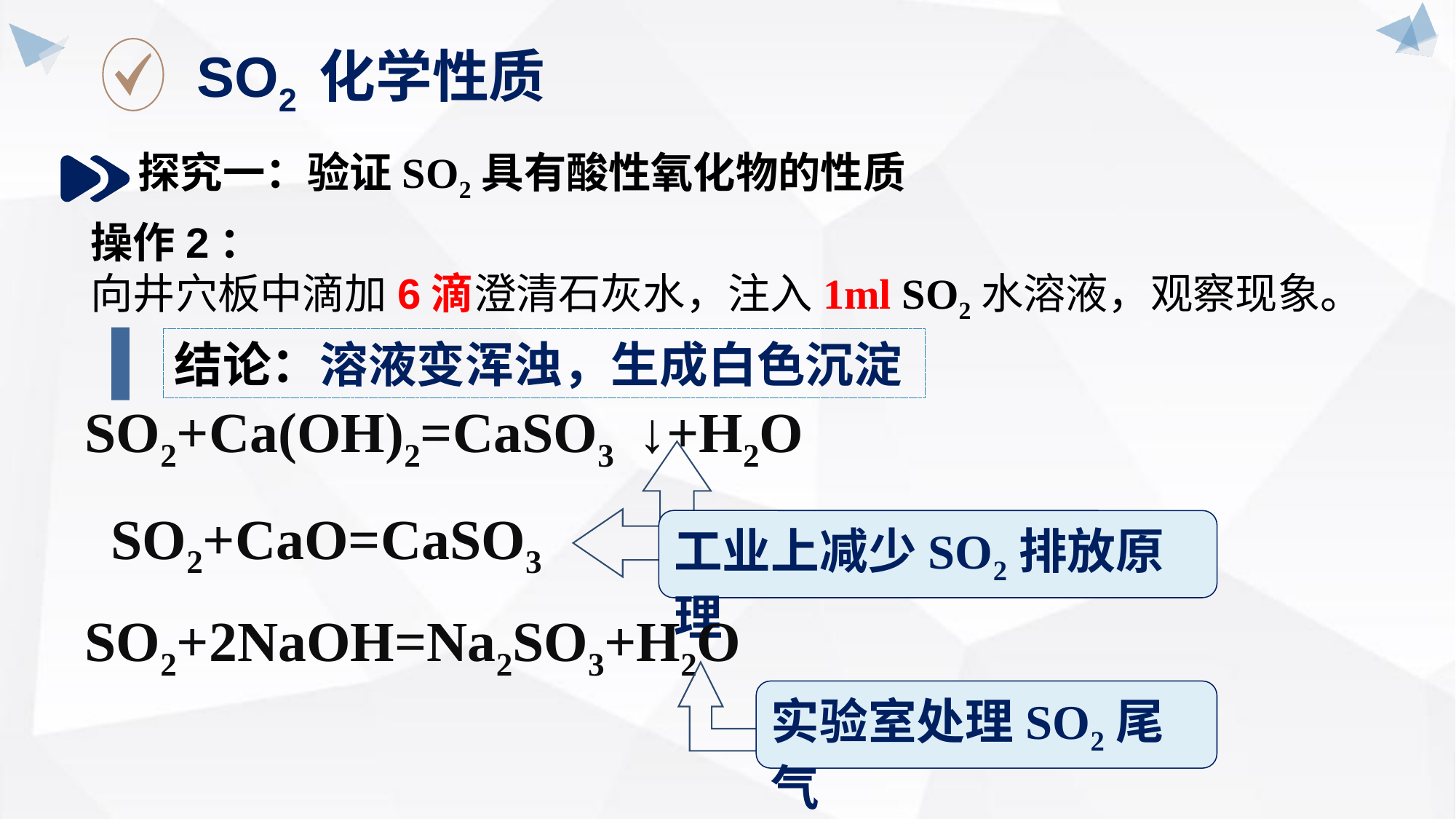

SO2 化学性质

探究一：验证SO2具有酸性氧化物的性质

操作2：
向井穴板中滴加6滴澄清石灰水，注入1ml SO2水溶液，观察现象。

结论：溶液变浑浊，生成白色沉淀
SO2+Ca(OH)2=CaSO3   ↓+H2O

SO2+CaO=CaSO3
工业上减少SO2排放原理
SO2+2NaOH=Na2SO3+H2O

实验室处理SO2尾气